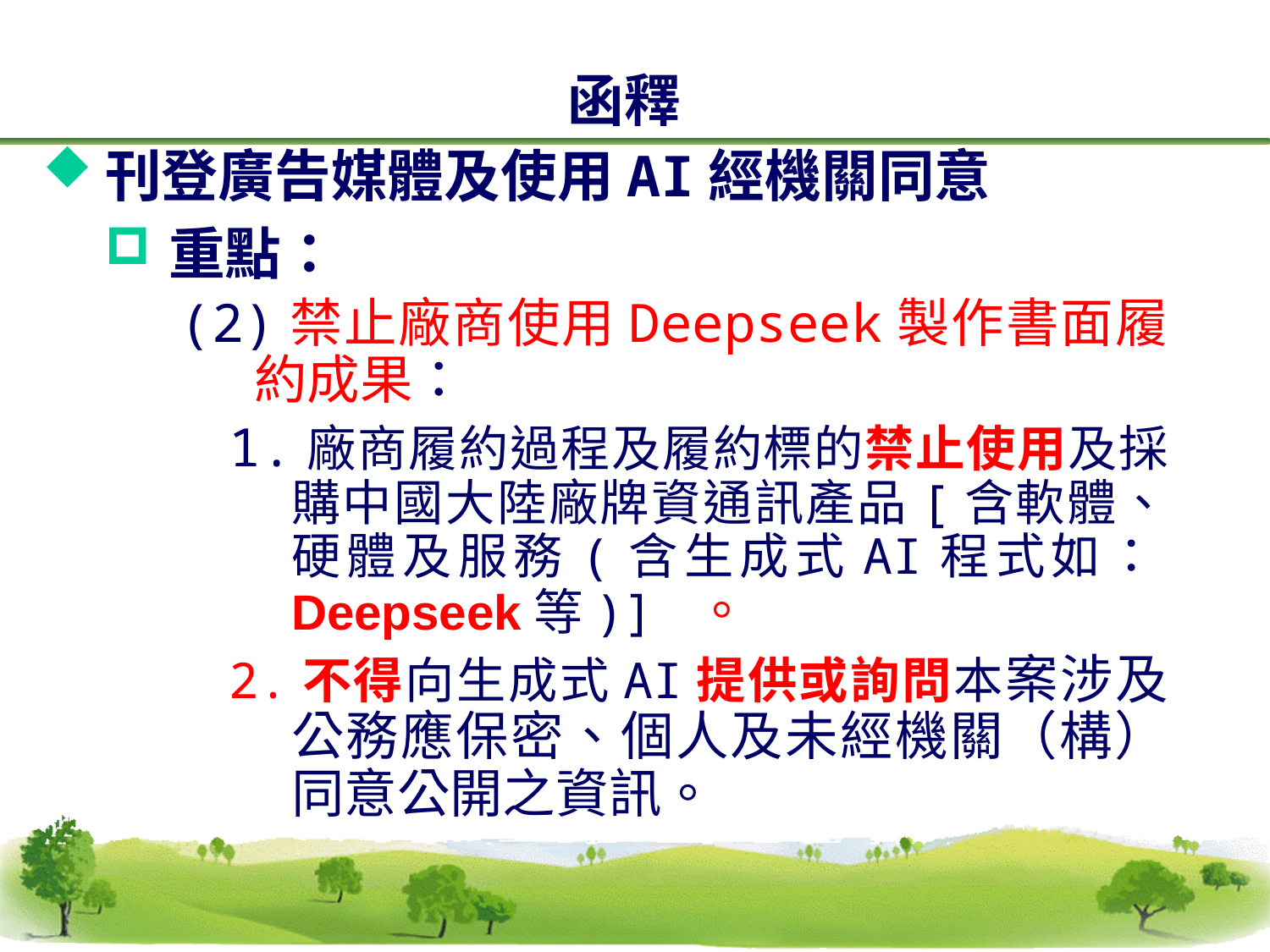

函釋
刊登廣告媒體及使用AI經機關同意
重點：
(2)禁止廠商使用Deepseek製作書面履約成果：
1.廠商履約過程及履約標的禁止使用及採購中國大陸廠牌資通訊產品[含軟體、硬體及服務(含生成式AI程式如：Deepseek等)] 。
2.不得向生成式AI提供或詢問本案涉及公務應保密、個人及未經機關（構）同意公開之資訊。